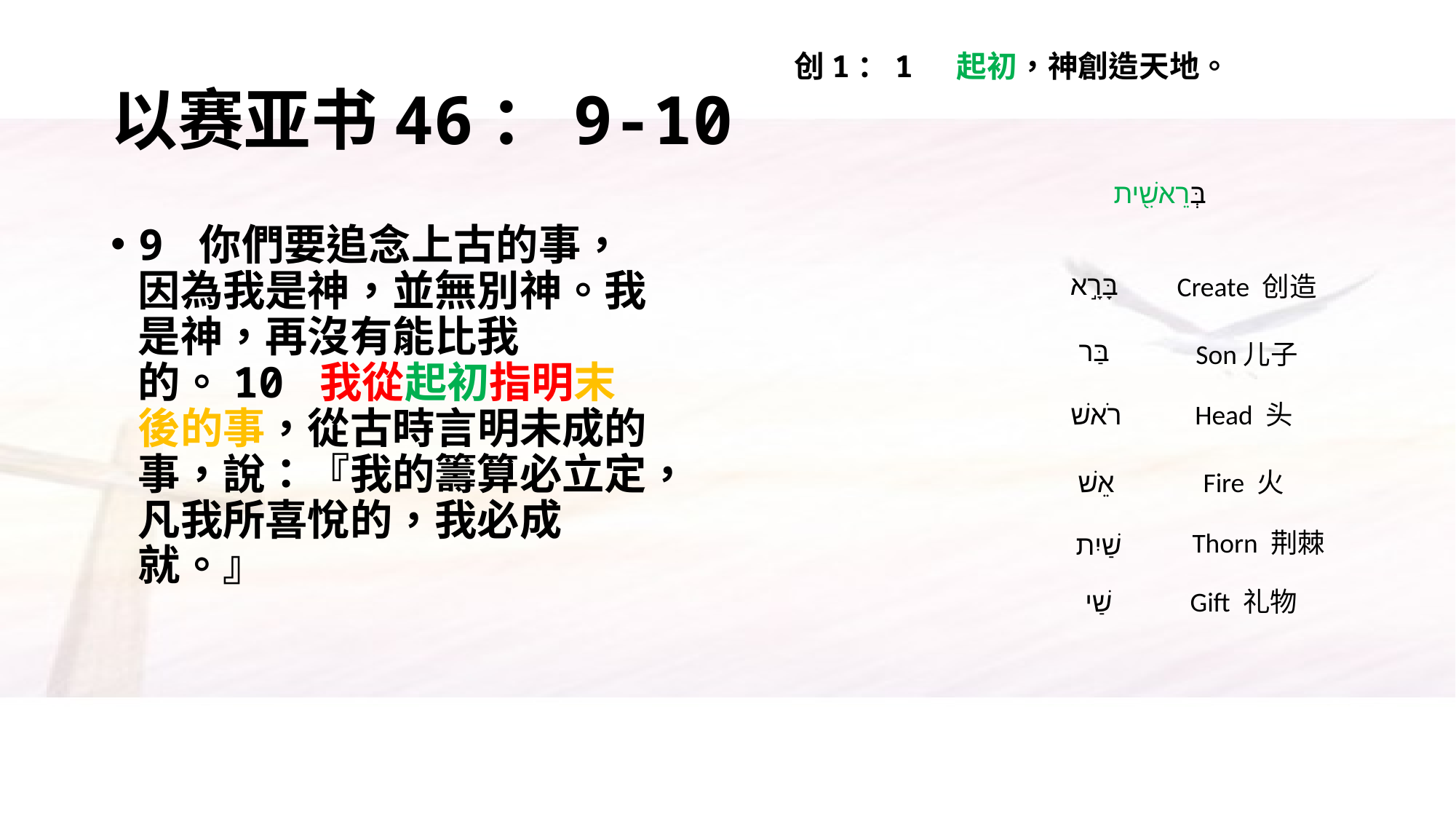

创1：1  起初，神創造天地。
# 以赛亚书46：9-10
בְּרֵאשִׁ֖ית
9 你們要追念上古的事，因為我是神，並無別神。我是神，再沒有能比我的。10 我從起初指明末後的事，從古時言明未成的事，說：『我的籌算必立定，凡我所喜悅的，我必成就。』
בָּרָ֣א
Create 创造
בַּר
Son儿子
רֹאשׁ
Head 头
אֵשׁ
Fire 火
Thorn 荆棘
שַׁיִת
שַׁי
Gift 礼物